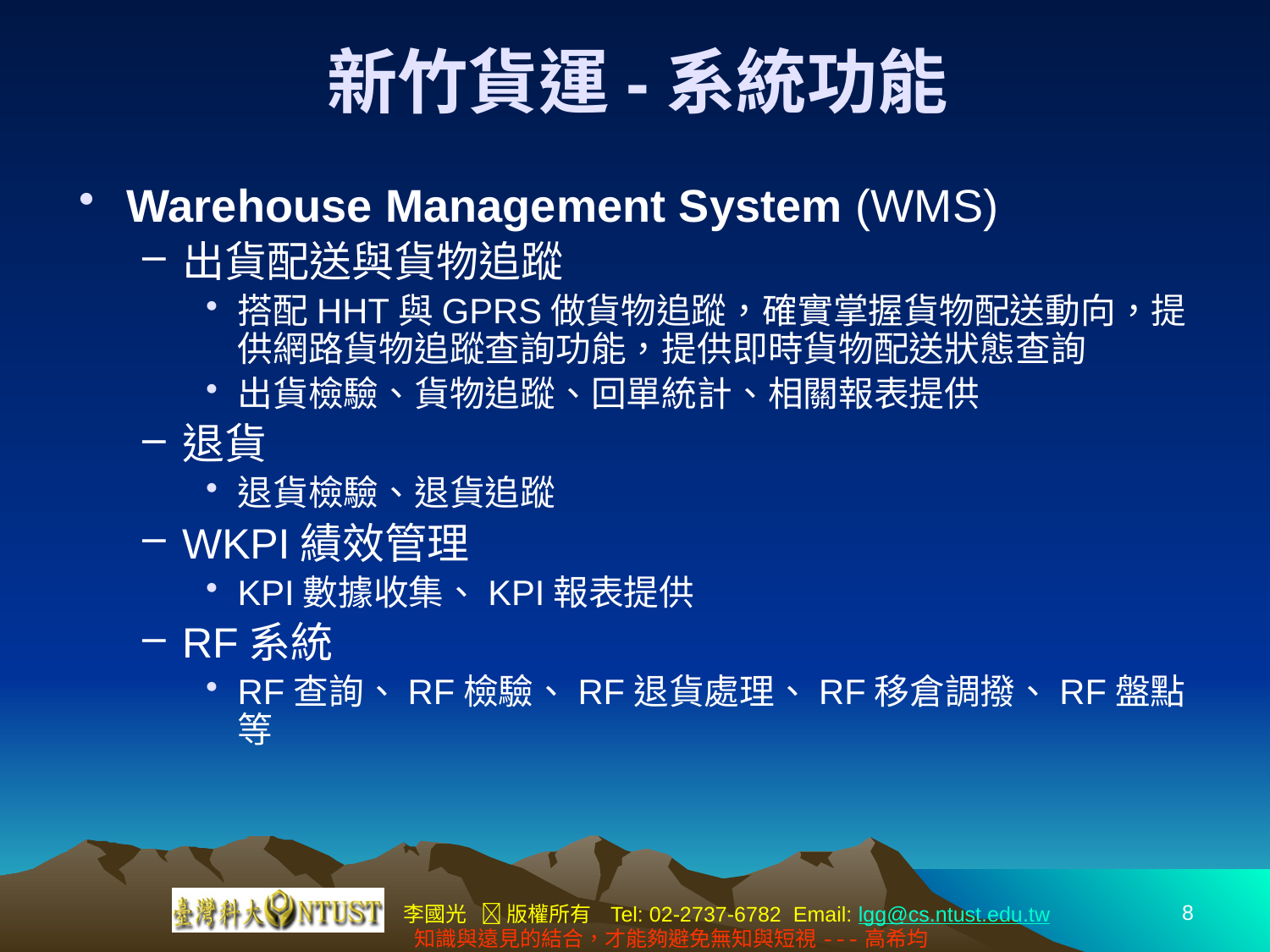

# 新竹貨運-系統功能
Warehouse Management System (WMS)
出貨配送與貨物追蹤
搭配HHT與GPRS做貨物追蹤，確實掌握貨物配送動向，提供網路貨物追蹤查詢功能，提供即時貨物配送狀態查詢
出貨檢驗、貨物追蹤、回單統計、相關報表提供
退貨
退貨檢驗、退貨追蹤
WKPI績效管理
KPI數據收集、KPI報表提供
RF系統
RF查詢、RF檢驗、RF退貨處理、RF移倉調撥、RF盤點等
8